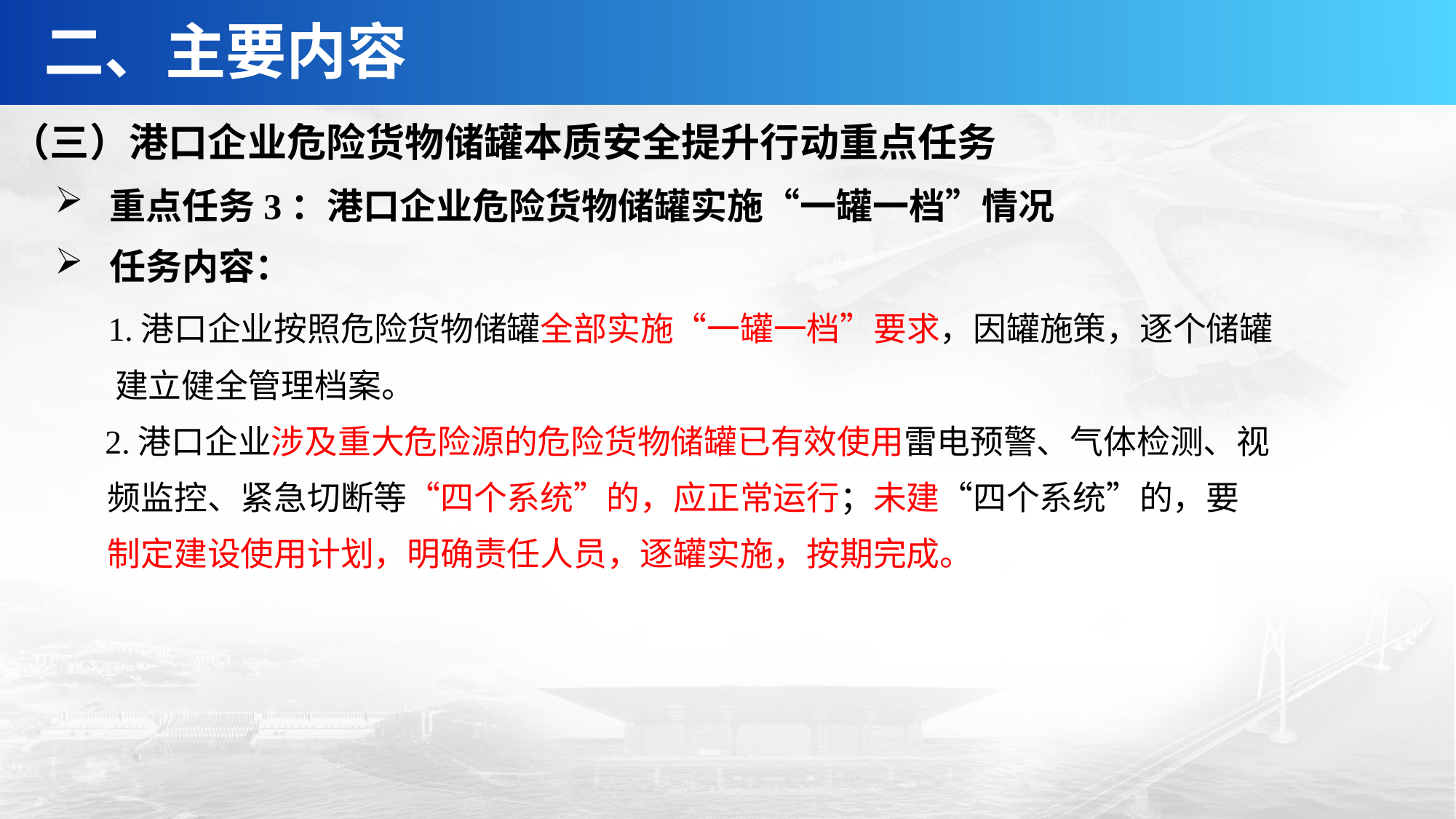

二、主要内容
（三）港口企业危险货物储罐本质安全提升行动重点任务
重点任务3：港口企业危险货物储罐实施“一罐一档”情况
任务内容：
      1.港口企业按照危险货物储罐全部实施“一罐一档”要求，因罐施策，逐个储罐
       建立健全管理档案。
      2.港口企业涉及重大危险源的危险货物储罐已有效使用雷电预警、气体检测、视
      频监控、紧急切断等“四个系统”的，应正常运行；未建“四个系统”的，要
      制定建设使用计划，明确责任人员，逐罐实施，按期完成。

14